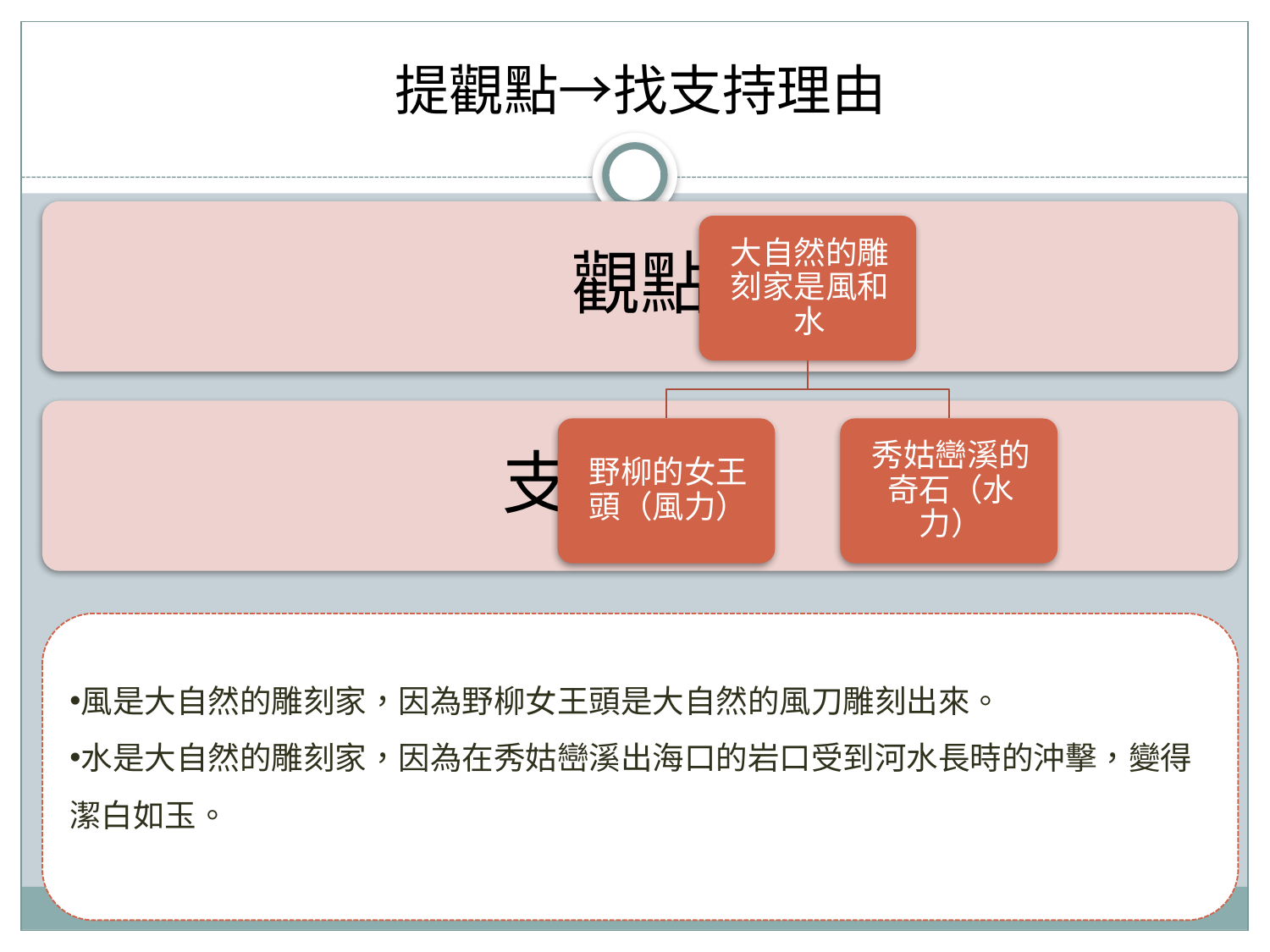

# 提觀點→找支持理由
支持理由
觀點
大自然的雕刻家是風和水
野柳的女王頭（風力）
秀姑巒溪的奇石（水力）

風是大自然的雕刻家，因為野柳女王頭是大自然的風刀雕刻出來。
水是大自然的雕刻家，因為在秀姑巒溪出海口的岩口受到河水長時的沖擊，變得潔白如玉。